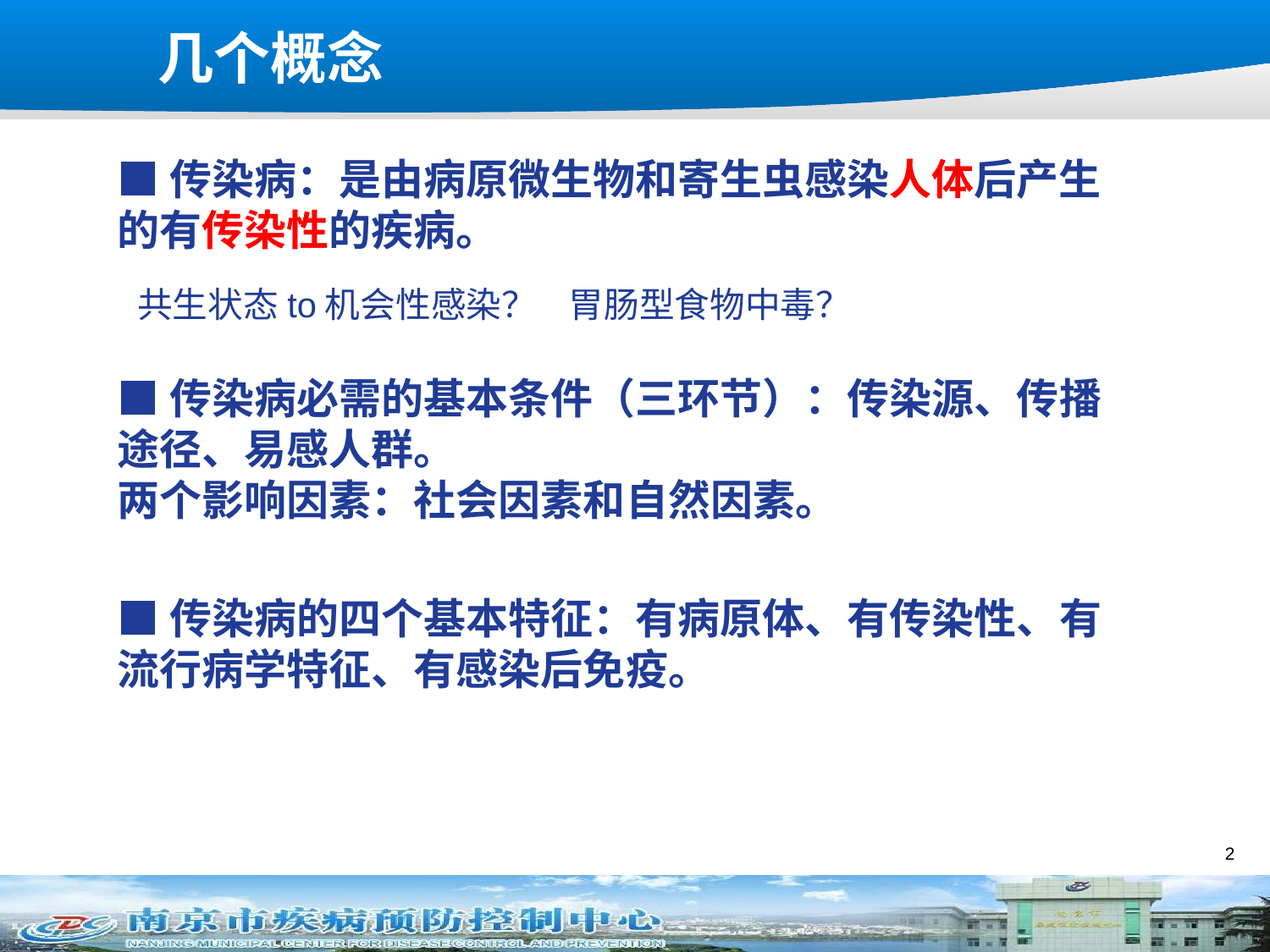

# 几个概念
■传染病：是由病原微生物和寄生虫感染人体后产生的有传染性的疾病。
共生状态to机会性感染？    胃肠型食物中毒？
■传染病必需的基本条件（三环节）：传染源、传播途径、易感人群。
两个影响因素：社会因素和自然因素。
■传染病的四个基本特征：有病原体、有传染性、有流行病学特征、有感染后免疫。
2